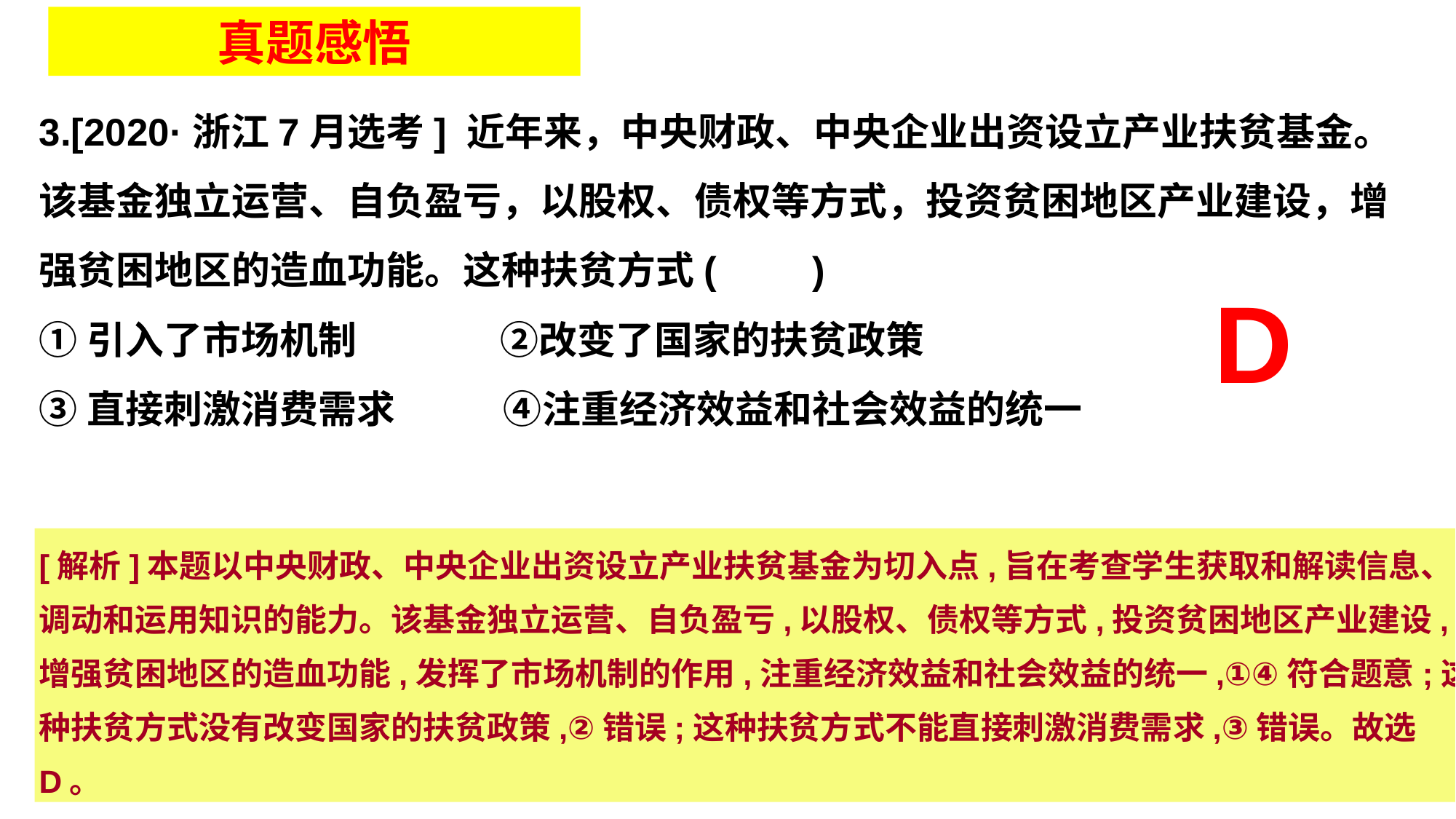

真题感悟
3.[2020·浙江7月选考] 近年来，中央财政、中央企业出资设立产业扶贫基金。该基金独立运营、自负盈亏，以股权、债权等方式，投资贫困地区产业建设，增强贫困地区的造血功能。这种扶贫方式(　　)
①引入了市场机制            　②改变了国家的扶贫政策
③直接刺激消费需求　        ④注重经济效益和社会效益的统一
A.①②	   B.③④	    C.②③	       D.①④
D
[解析]本题以中央财政、中央企业出资设立产业扶贫基金为切入点,旨在考查学生获取和解读信息、调动和运用知识的能力。该基金独立运营、自负盈亏,以股权、债权等方式,投资贫困地区产业建设,增强贫困地区的造血功能,发挥了市场机制的作用,注重经济效益和社会效益的统一,①④符合题意;这种扶贫方式没有改变国家的扶贫政策,②错误;这种扶贫方式不能直接刺激消费需求,③错误。故选D。